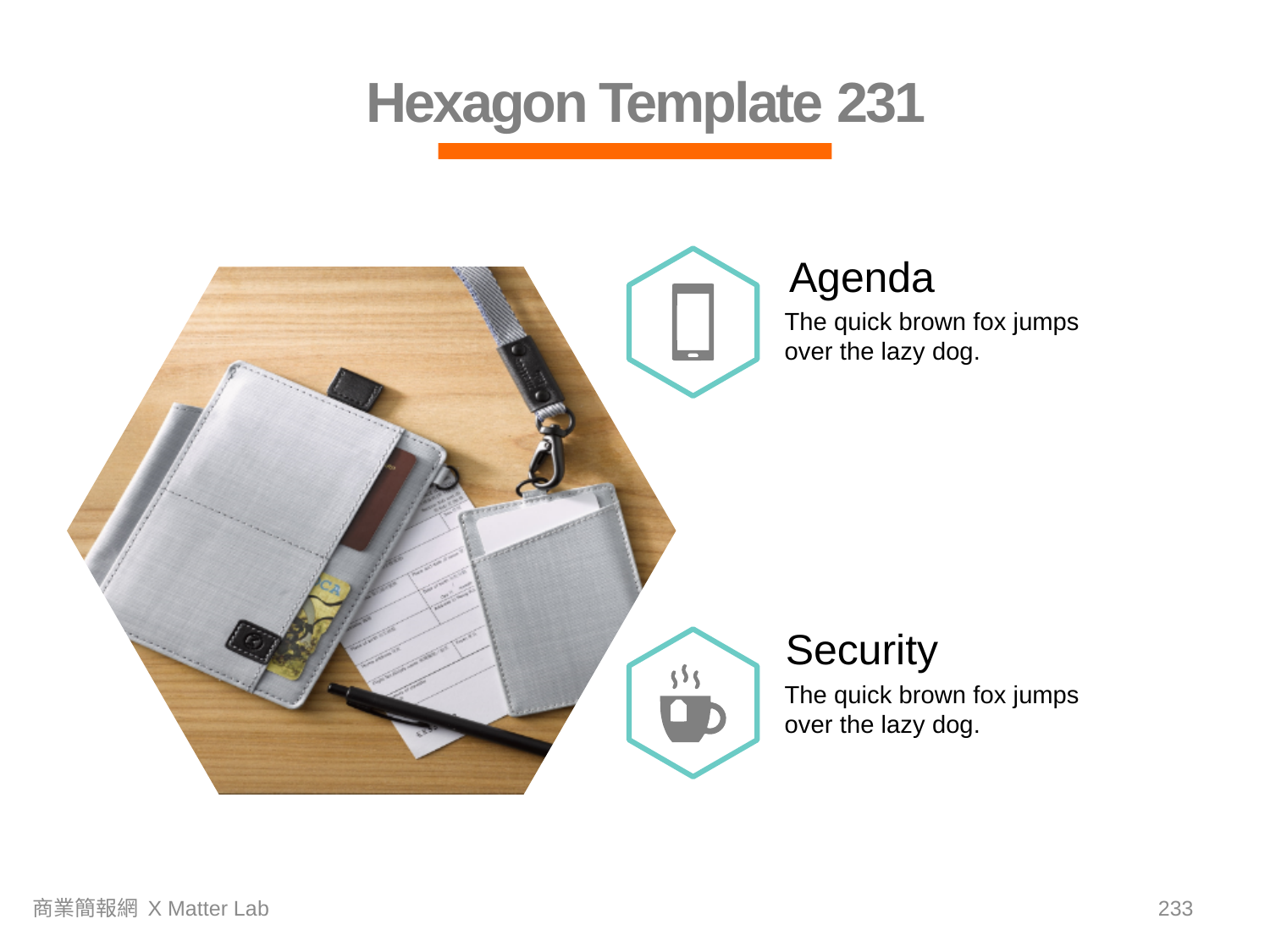

Hexagon Template 231

Agenda

The quick brown fox jumps over the lazy dog.
Security

The quick brown fox jumps over the lazy dog.
商業簡報網 X Matter Lab
233